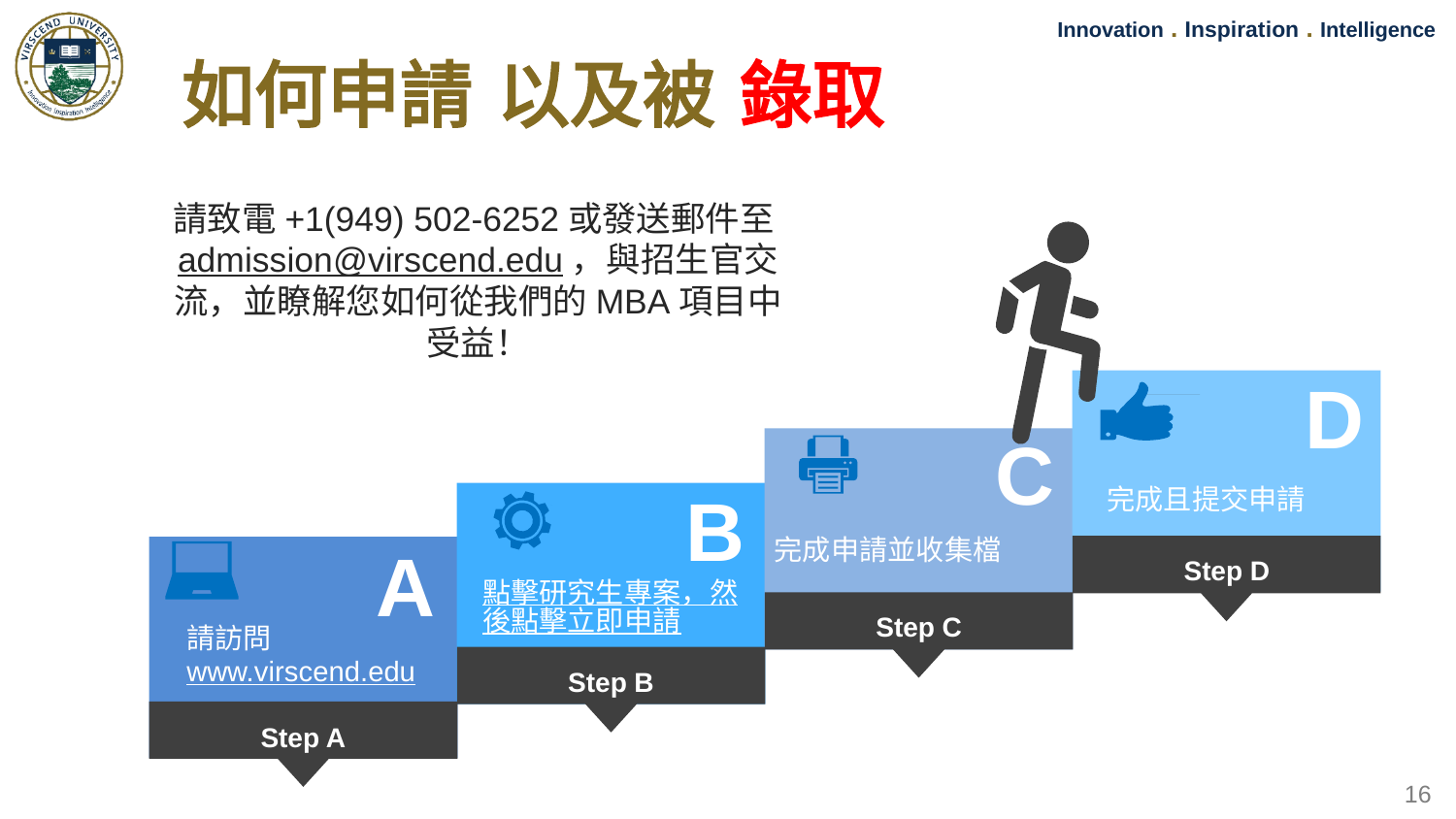

如何申請 以及被 錄取
請致電+1(949) 502-6252或發送郵件至admission@virscend.edu，與招生官交流，並瞭解您如何從我們的MBA項目中受益！

D

C

B
完成且提交申請

完成申請並收集檔
A

Step D
點擊研究生專案，然後點擊立即申請

Step C
請訪問
www.virscend.edu

Step B

Step A
16